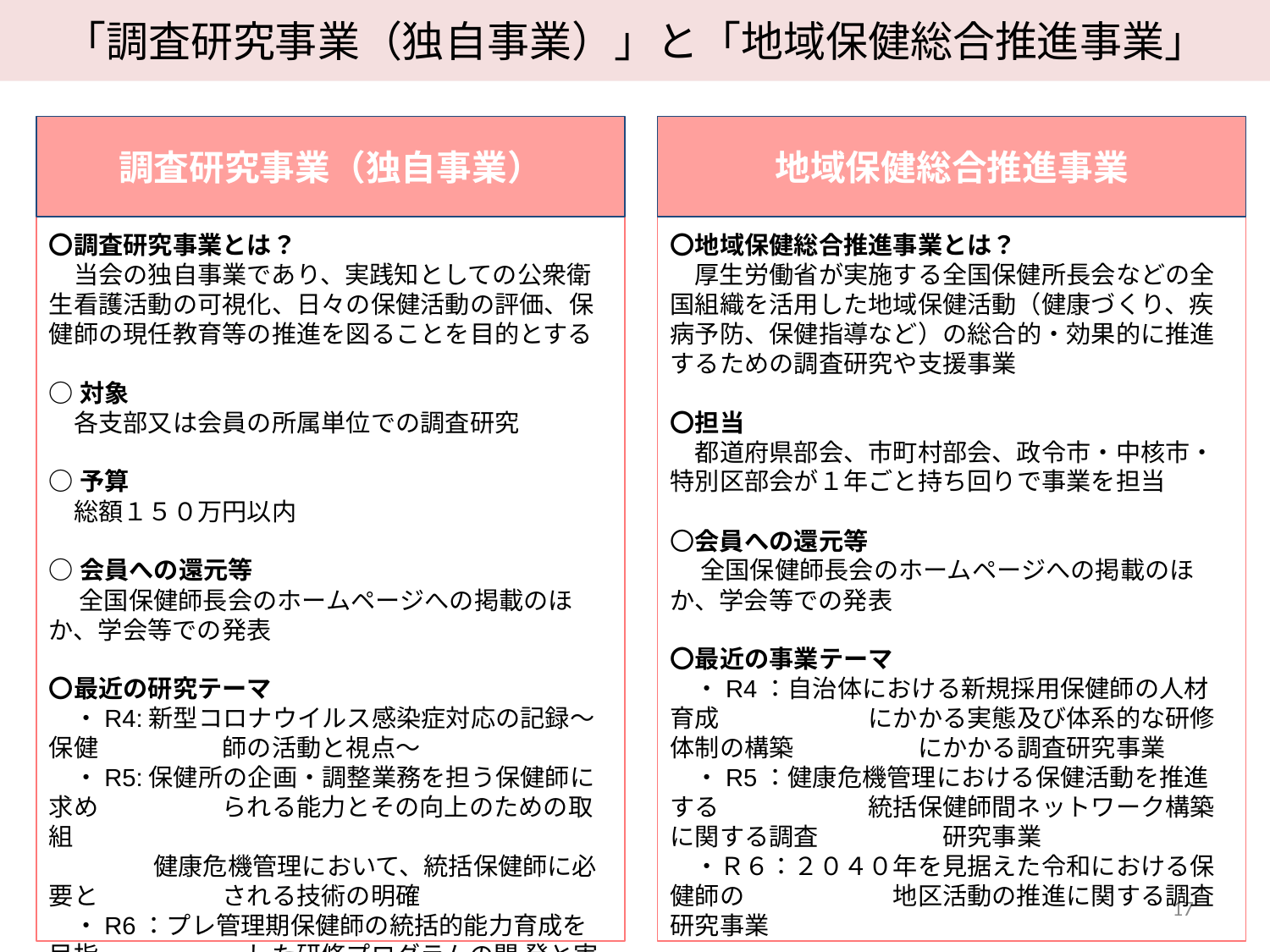

「調査研究事業（独自事業）」と「地域保健総合推進事業」
調査研究事業（独自事業）
地域保健総合推進事業
〇調査研究事業とは？
　当会の独自事業であり、実践知としての公衆衛生看護活動の可視化、日々の保健活動の評価、保健師の現任教育等の推進を図ることを目的とする

○対象
　各支部又は会員の所属単位での調査研究

○予算
　総額１５０万円以内

○会員への還元等
　 全国保健師長会のホームページへの掲載のほか、学会等での発表

〇最近の研究テーマ
　・R4:新型コロナウイルス感染症対応の記録～保健　　　　　師の活動と視点～
　・R5:保健所の企画・調整業務を担う保健師に求め　　　　　られる能力とその向上のための取組
　　　　 健康危機管理において、統括保健師に必要と　　　　　される技術の明確
　・R6：プレ管理期保健師の統括的能力育成を目指　　　　　　した研修プログラムの開 発と実践
〇地域保健総合推進事業とは？
　厚生労働省が実施する全国保健所長会などの全国組織を活用した地域保健活動（健康づくり、疾病予防、保健指導など）の総合的・効果的に推進するための調査研究や支援事業

〇担当
　都道府県部会、市町村部会、政令市・中核市・特別区部会が１年ごと持ち回りで事業を担当

〇会員への還元等
　 全国保健師長会のホームページへの掲載のほか、学会等での発表

〇最近の事業テーマ
　・R4：自治体における新規採用保健師の人材育成　　　　　　にかかる実態及び体系的な研修体制の構築　　　　　にかかる調査研究事業
　・R5：健康危機管理における保健活動を推進する　　　　　　統括保健師間ネットワーク構築に関する調査　　　　　研究事業
　・Ｒ６：２０４０年を見据えた令和における保健師の　　　　　　地区活動の推進に関する調査研究事業
17